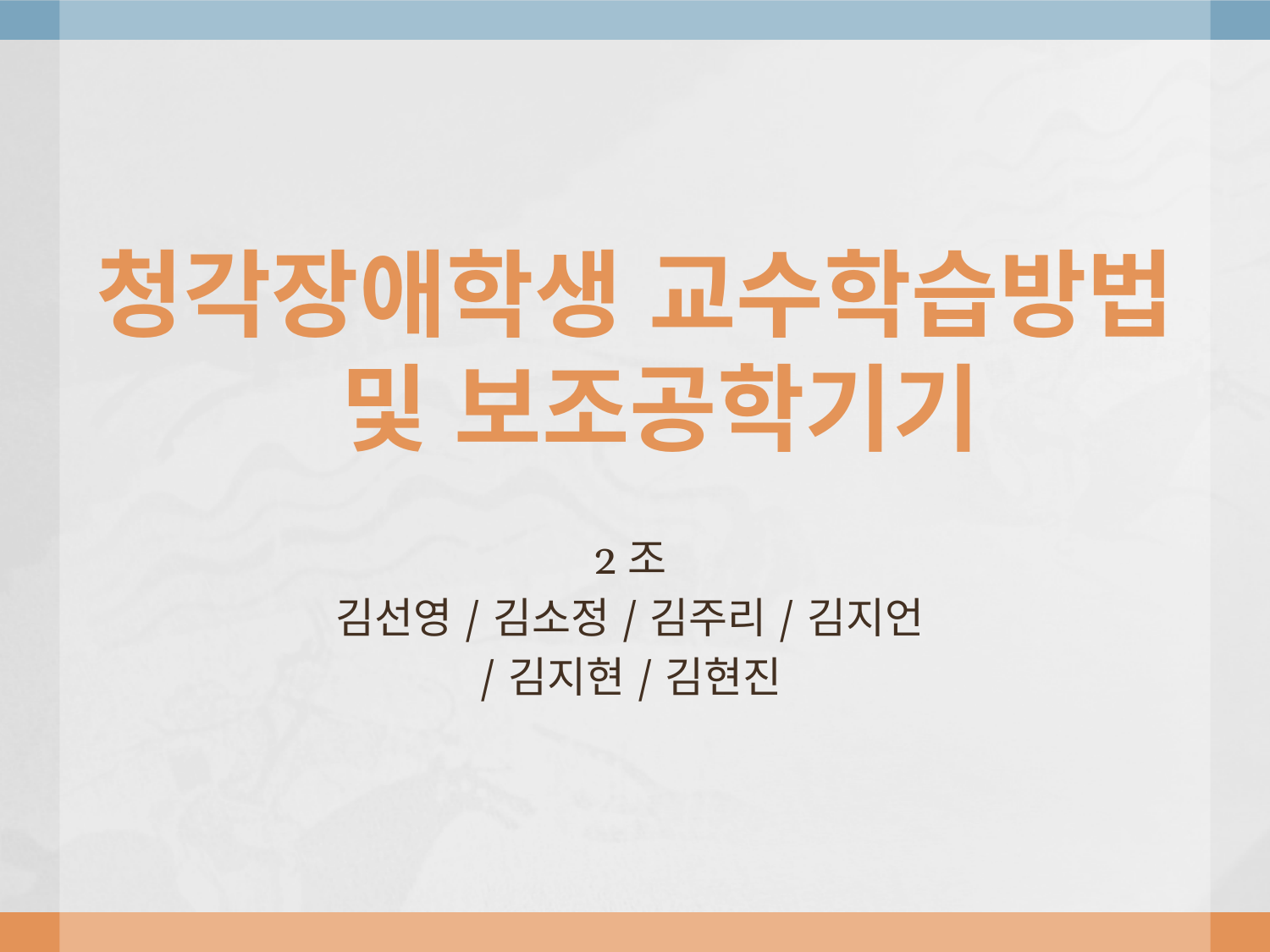

청각장애학생 교수학습방법
 및 보조공학기기
2조
김선영/김소정/김주리/김지언
/김지현/김현진